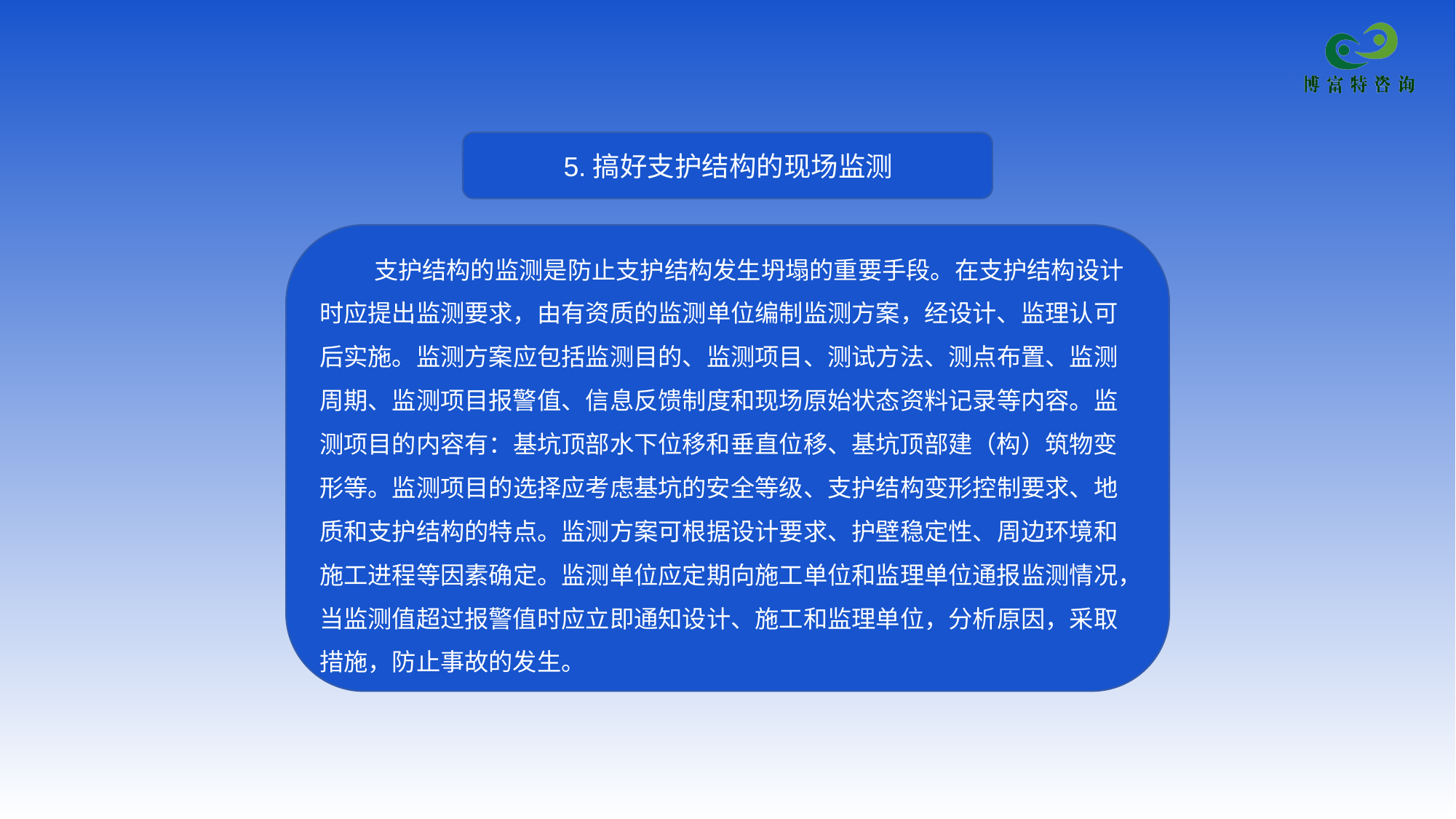

5.搞好支护结构的现场监测
支护结构的监测是防止支护结构发生坍塌的重要手段。在支护结构设计时应提出监测要求，由有资质的监测单位编制监测方案，经设计、监理认可后实施。监测方案应包括监测目的、监测项目、测试方法、测点布置、监测周期、监测项目报警值、信息反馈制度和现场原始状态资料记录等内容。监测项目的内容有：基坑顶部水下位移和垂直位移、基坑顶部建（构）筑物变形等。监测项目的选择应考虑基坑的安全等级、支护结构变形控制要求、地质和支护结构的特点。监测方案可根据设计要求、护壁稳定性、周边环境和施工进程等因素确定。监测单位应定期向施工单位和监理单位通报监测情况，当监测值超过报警值时应立即通知设计、施工和监理单位，分析原因，采取措施，防止事故的发生。